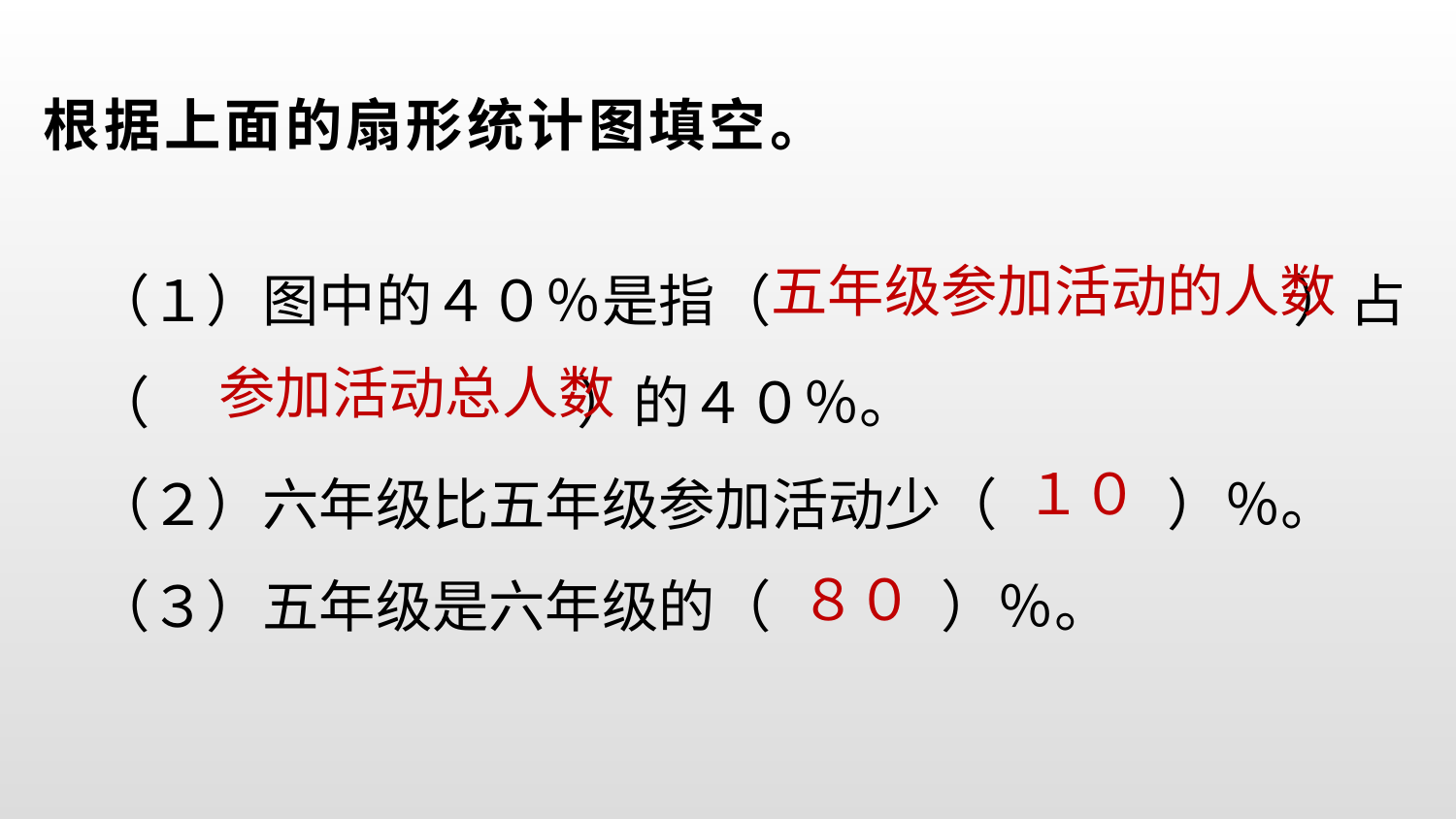

根据上面的扇形统计图填空。
（１）图中的４０％是指（　　　　 　　　         ）占（　　　     　　  　）的４０％。
（２）六年级比五年级参加活动少（　　　）％。
（３）五年级是六年级的（　　　）％。

五年级参加活动的人数
参加活动总人数
１０
８０